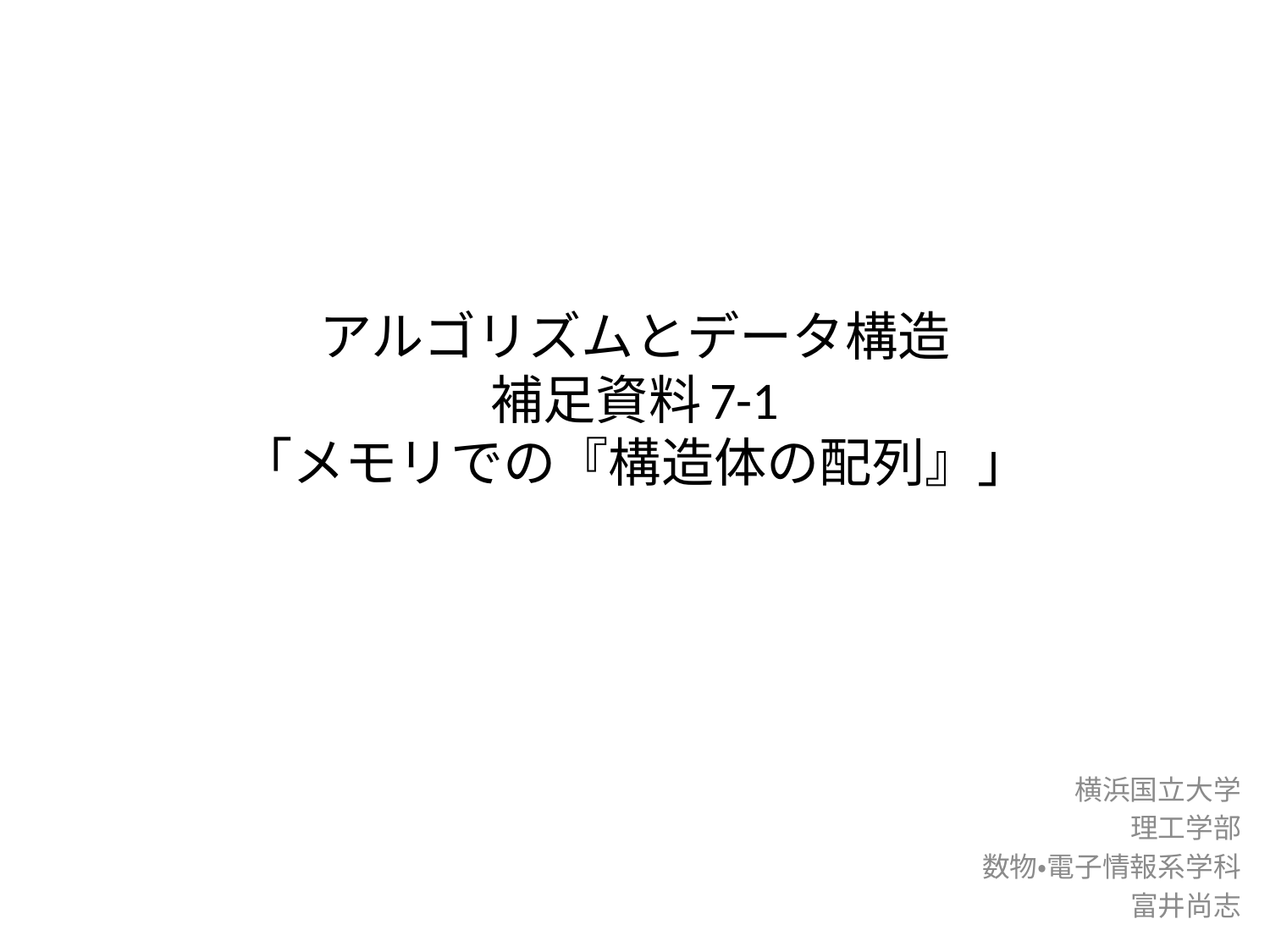

# アルゴリズムとデータ構造 補足資料7-1 「メモリでの『構造体の配列』」
横浜国立大学
理工学部
 数物・電子情報系学科
富井尚志